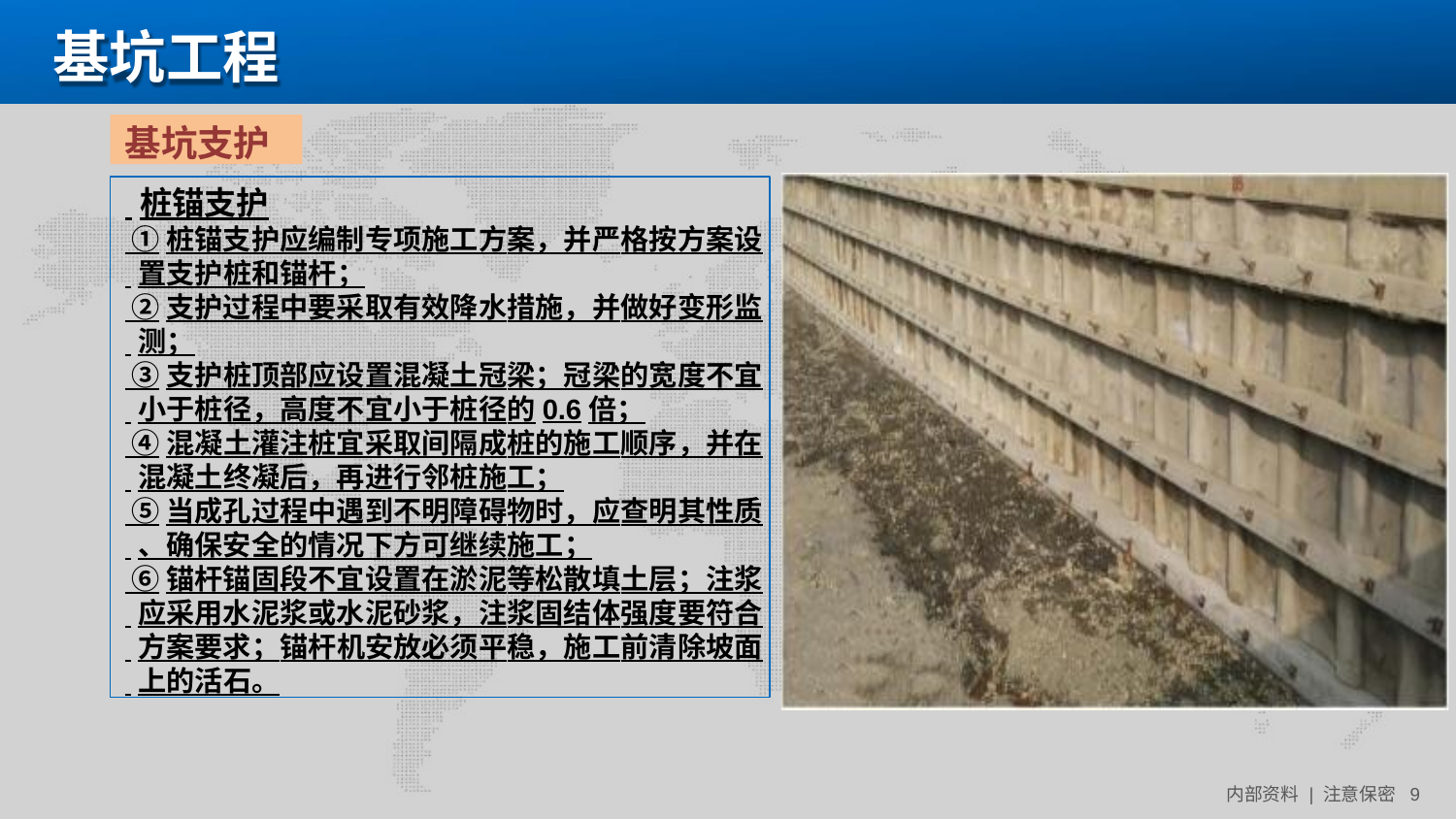

# 基坑工程
基坑支护

 桩锚支护
 ①桩锚支护应编制专项施工方案，并严格按方案设
 置支护桩和锚杆；
 ②支护过程中要采取有效降水措施，并做好变形监
 测；
 ③支护桩顶部应设置混凝土冠梁；冠梁的宽度不宜
 小于桩径，高度不宜小于桩径的0.6倍；
 ④混凝土灌注桩宜采取间隔成桩的施工顺序，并在
 混凝土终凝后，再进行邻桩施工；
 ⑤当成孔过程中遇到不明障碍物时，应查明其性质
 、确保安全的情况下方可继续施工；
 ⑥锚杆锚固段不宜设置在淤泥等松散填土层；注浆
 应采用水泥浆或水泥砂浆，注浆固结体强度要符合
 方案要求；锚杆机安放必须平稳，施工前清除坡面
 上的活石。
内部资料 | 注意保密 9